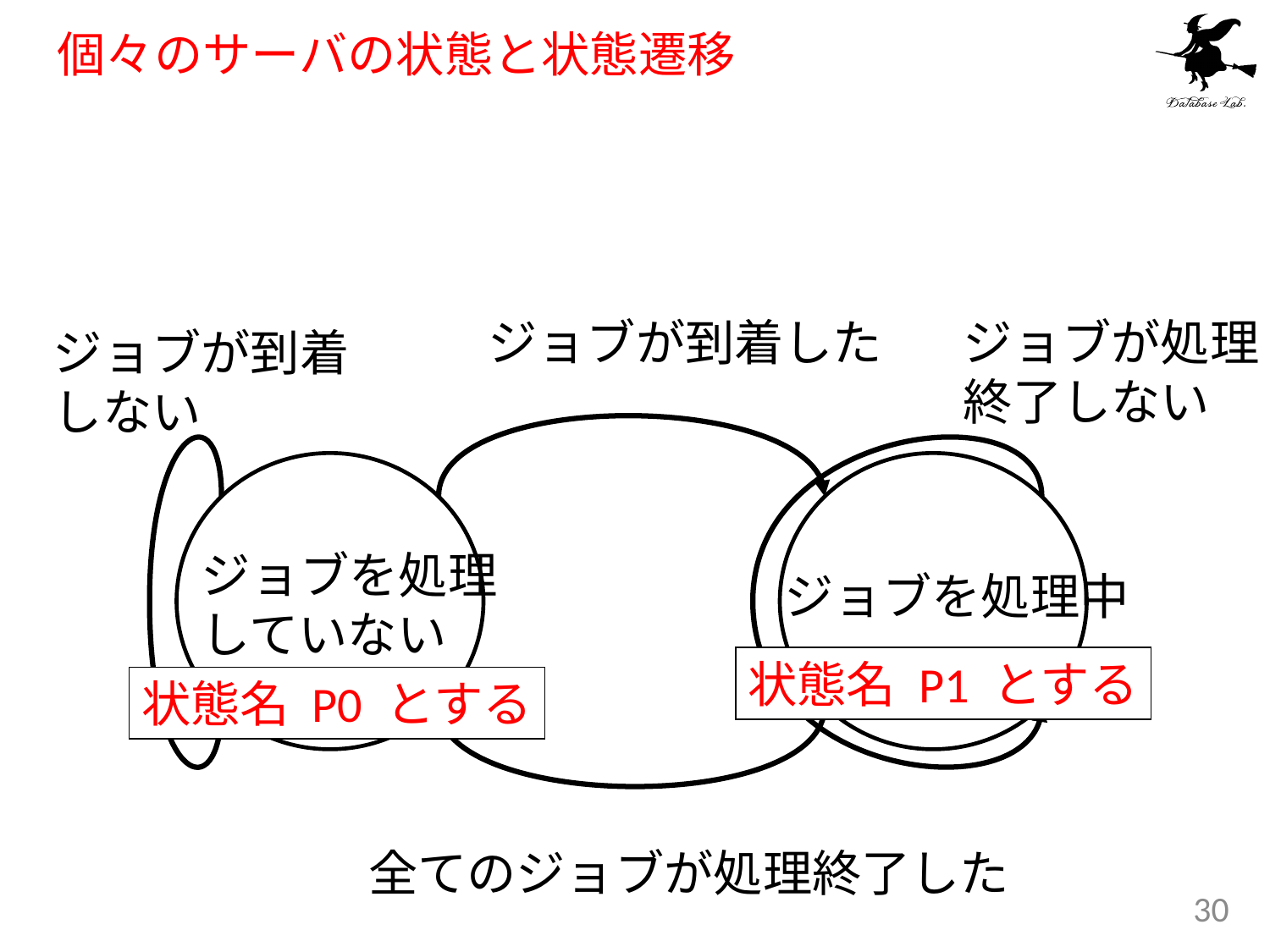

# 個々のサーバの状態と状態遷移
ジョブが到着した
ジョブが処理
終了しない
ジョブが到着
しない

ジョブを処理
していない
ジョブを処理中
状態名 P1 とする
状態名 P0 とする
全てのジョブが処理終了した
30